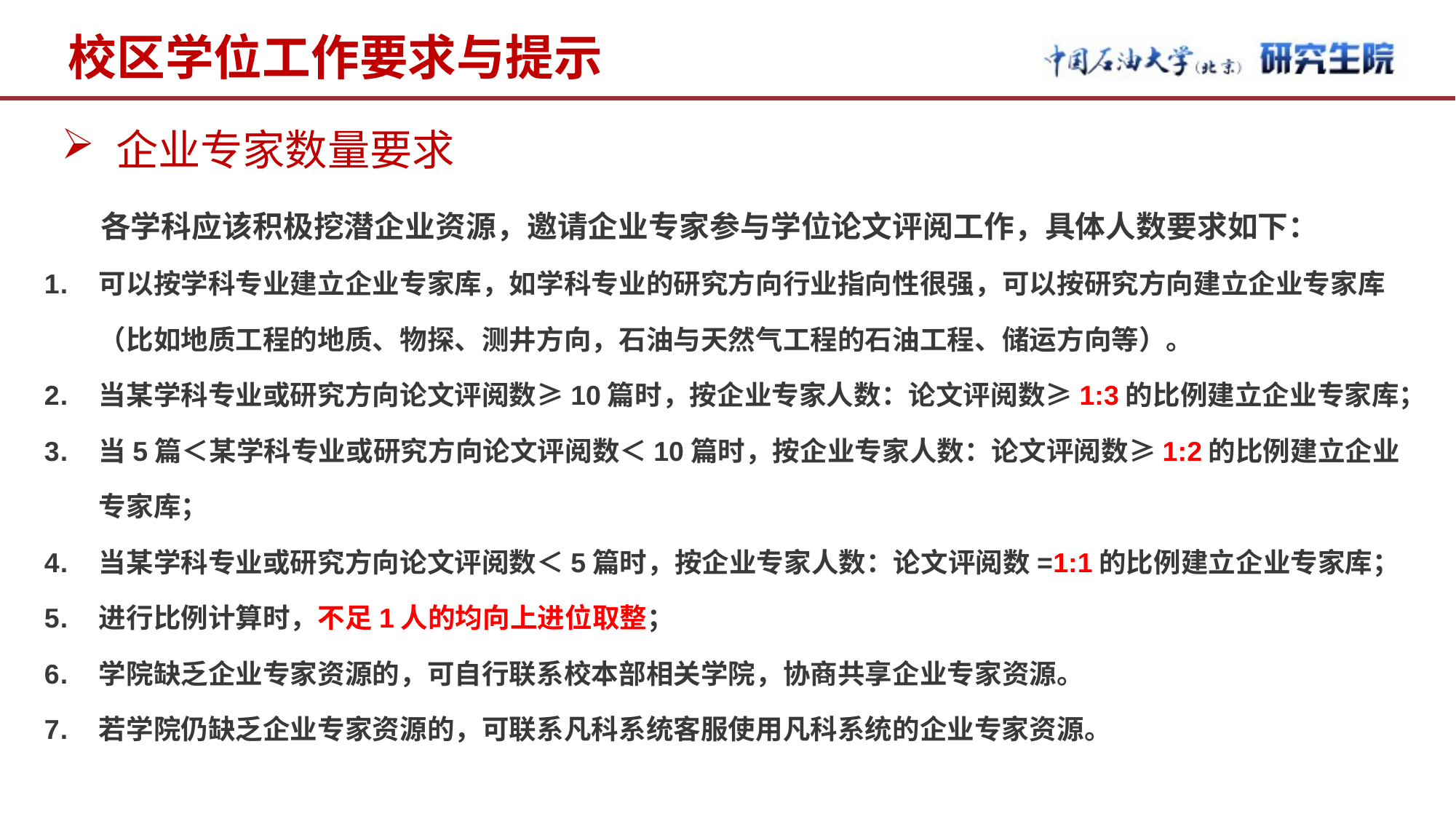

# 校区学位工作要求与提示
企业专家数量要求
       各学科应该积极挖潜企业资源，邀请企业专家参与学位论文评阅工作，具体人数要求如下：
可以按学科专业建立企业专家库，如学科专业的研究方向行业指向性很强，可以按研究方向建立企业专家库（比如地质工程的地质、物探、测井方向，石油与天然气工程的石油工程、储运方向等）。
当某学科专业或研究方向论文评阅数≥10篇时，按企业专家人数：论文评阅数≥1:3的比例建立企业专家库；
当5篇＜某学科专业或研究方向论文评阅数＜10篇时，按企业专家人数：论文评阅数≥1:2的比例建立企业专家库；
当某学科专业或研究方向论文评阅数＜5篇时，按企业专家人数：论文评阅数=1:1的比例建立企业专家库；
进行比例计算时，不足1人的均向上进位取整；
学院缺乏企业专家资源的，可自行联系校本部相关学院，协商共享企业专家资源。
若学院仍缺乏企业专家资源的，可联系凡科系统客服使用凡科系统的企业专家资源。